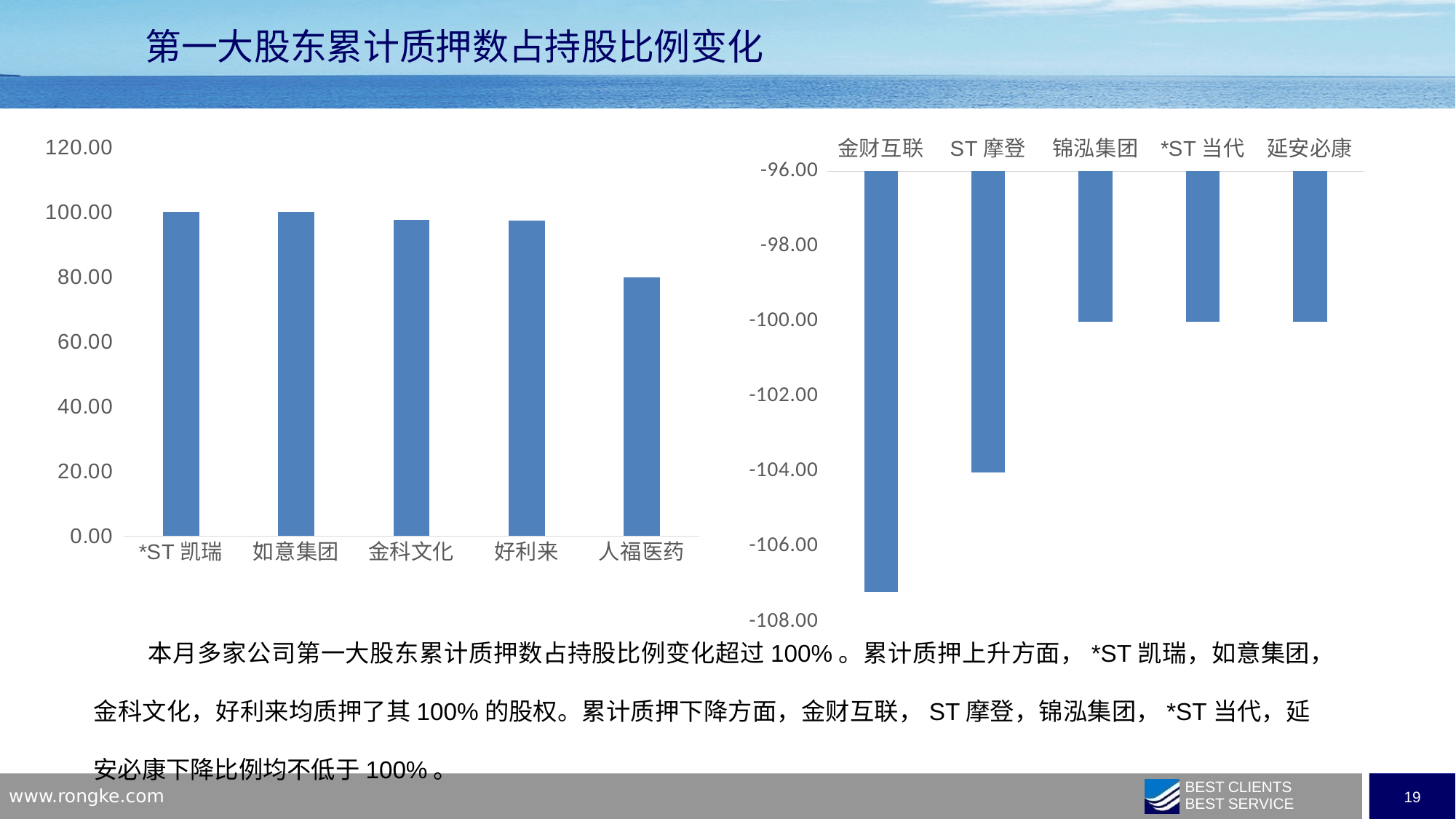

第一大股东累计质押数占持股比例变化

### Chart

| Category |  |
|---|---|
| *ST凯瑞 | 100.0 |
| 如意集团 | 100.0 |
| 金科文化 | 97.518917782138 |
| 好利来 | 97.448391437309 |
| 人福医药 | 79.725091347293 |

### Chart

| Category |  |
|---|---|
| 金财互联 | -107.19915306995 |
| ST摩登 | -104.02820193101 |
| 锦泓集团 | -100.0 |
| *ST当代 | -100.0 |
| 延安必康 | -100.0 |
本月多家公司第一大股东累计质押数占持股比例变化超过100%。累计质押上升方面，*ST凯瑞，如意集团，金科文化，好利来均质押了其100%的股权。累计质押下降方面，金财互联，ST摩登，锦泓集团，*ST当代，延安必康下降比例均不低于100%。